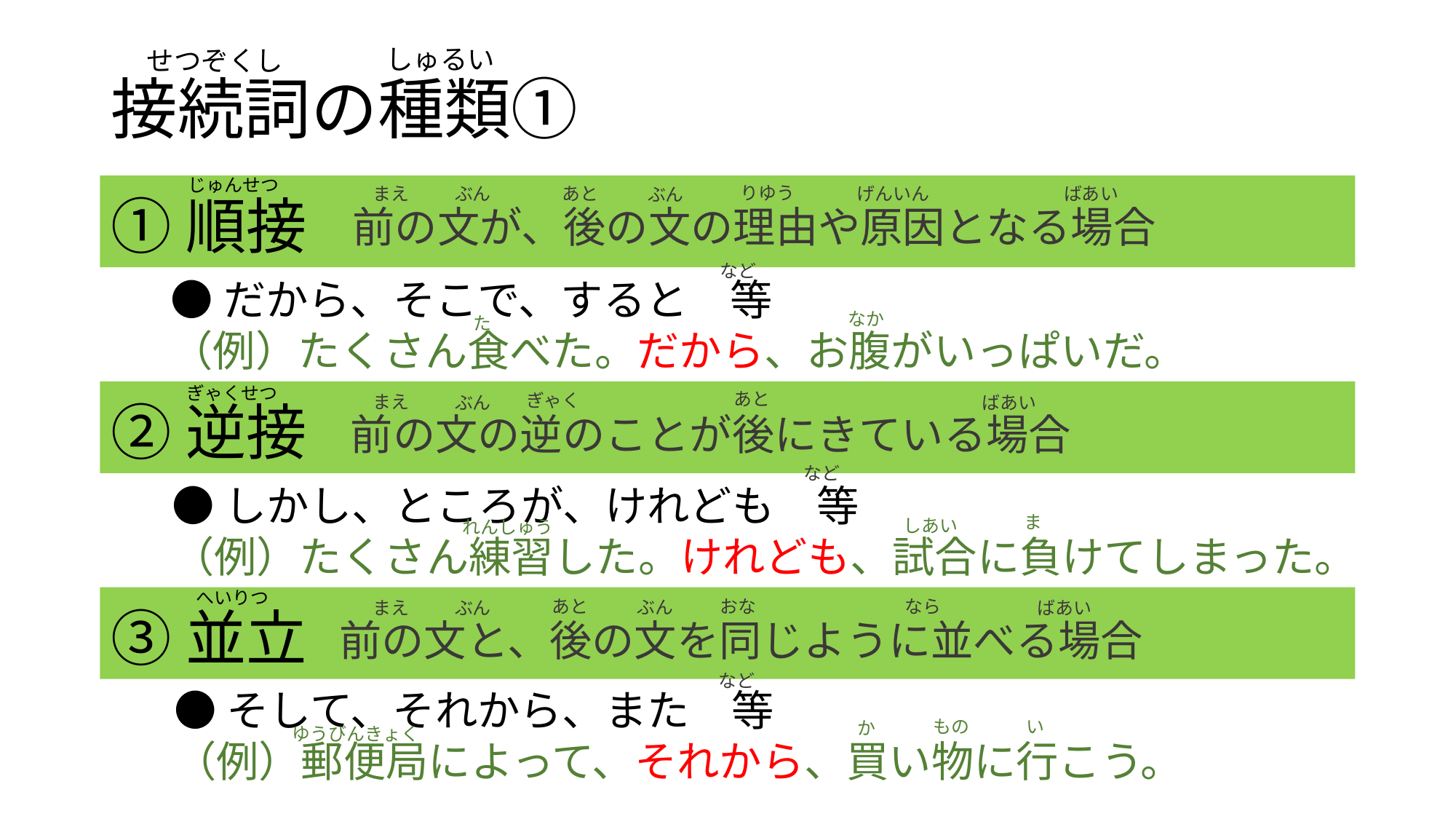

しゅるい
せつぞくし
# 接続詞の種類①
じゅんせつ
①順接
りゆう
まえ
あと
ばあい
ぶん
げんいん
ぶん
前の文が、後の文の理由や原因となる場合
など
●だから、そこで、すると　等
（例）たくさん食べた。だから、お腹がいっぱいだ。
なか
た
ぎゃくせつ
②逆接
あと
ぎゃく
まえ
ばあい
ぶん
前の文の逆のことが後にきている場合
など
●しかし、ところが、けれども　等
（例）たくさん練習した。けれども、試合に負けてしまった。
ま
しあい
れんしゅう
へいりつ
③並立
なら
おな
あと
ぶん
まえ
ぶん
ばあい
前の文と、後の文を同じように並べる場合
など
●そして、それから、また　等
（例）郵便局によって、それから、買い物に行こう。
もの
い
か
ゆうびんきょく